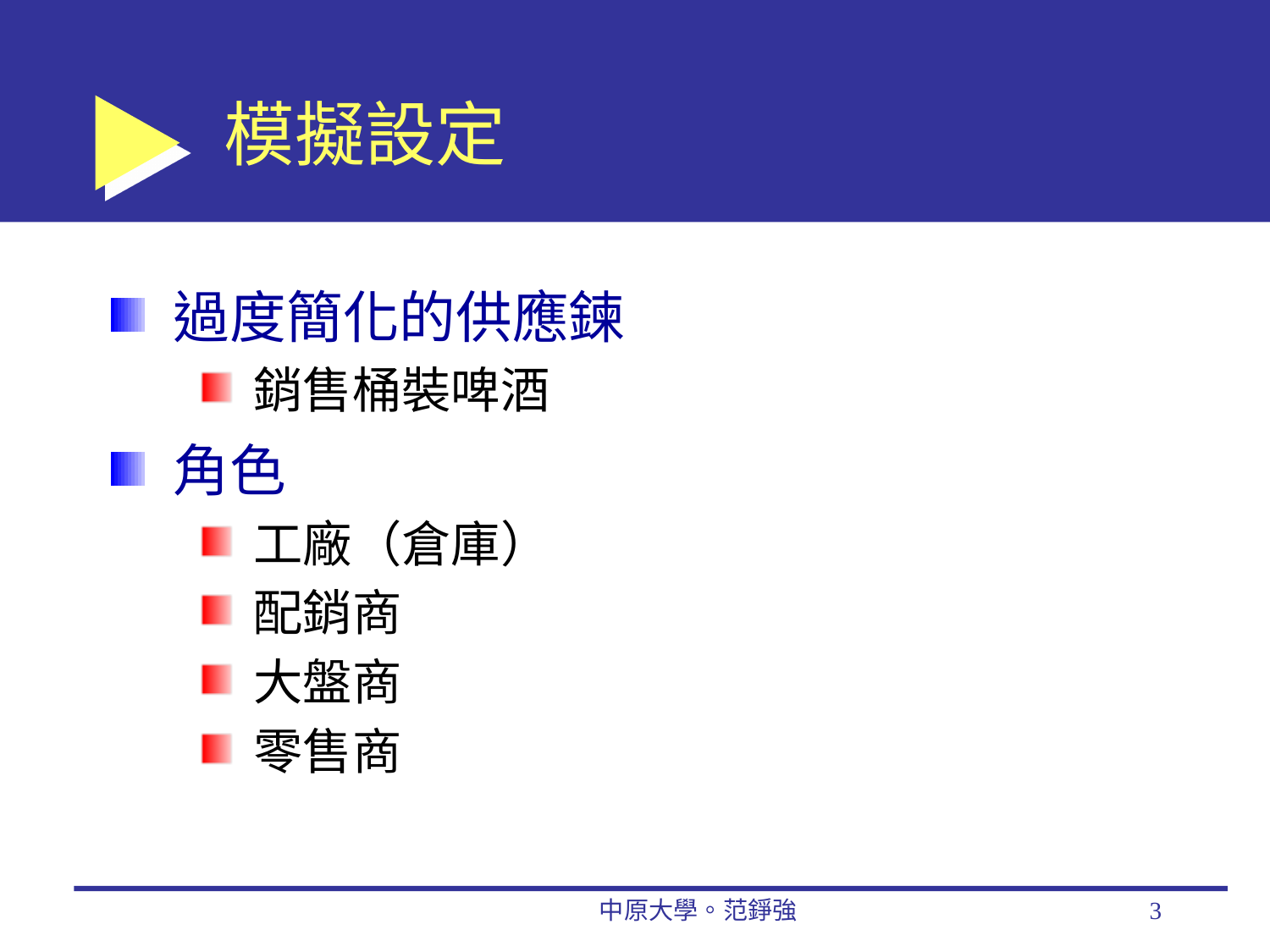

# 模擬設定
過度簡化的供應鍊
銷售桶裝啤酒
角色
工廠（倉庫）
配銷商
大盤商
零售商
中原大學。范錚強
3